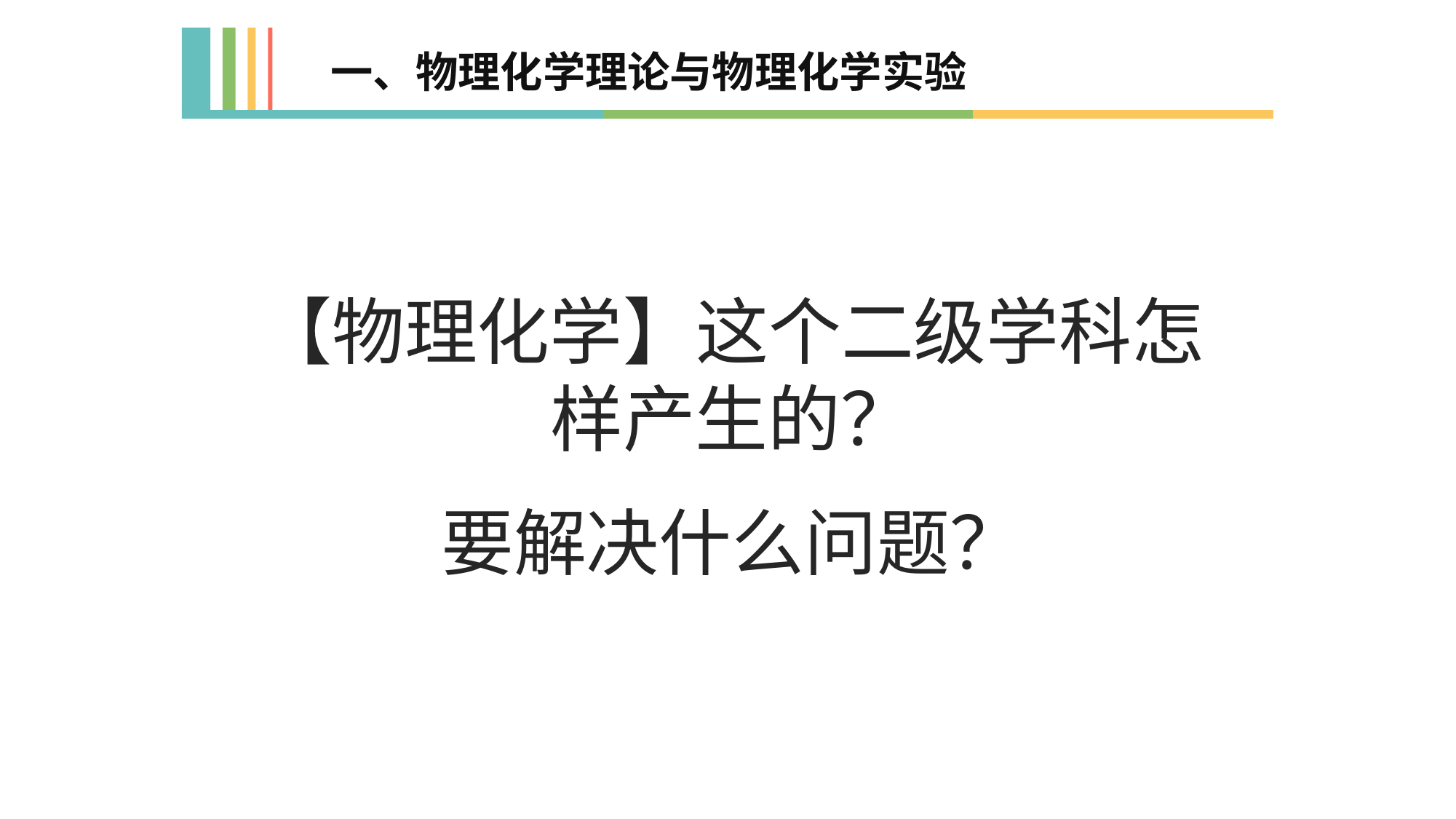

一、物理化学理论与物理化学实验
【物理化学】这个二级学科怎样产生的？
要解决什么问题？